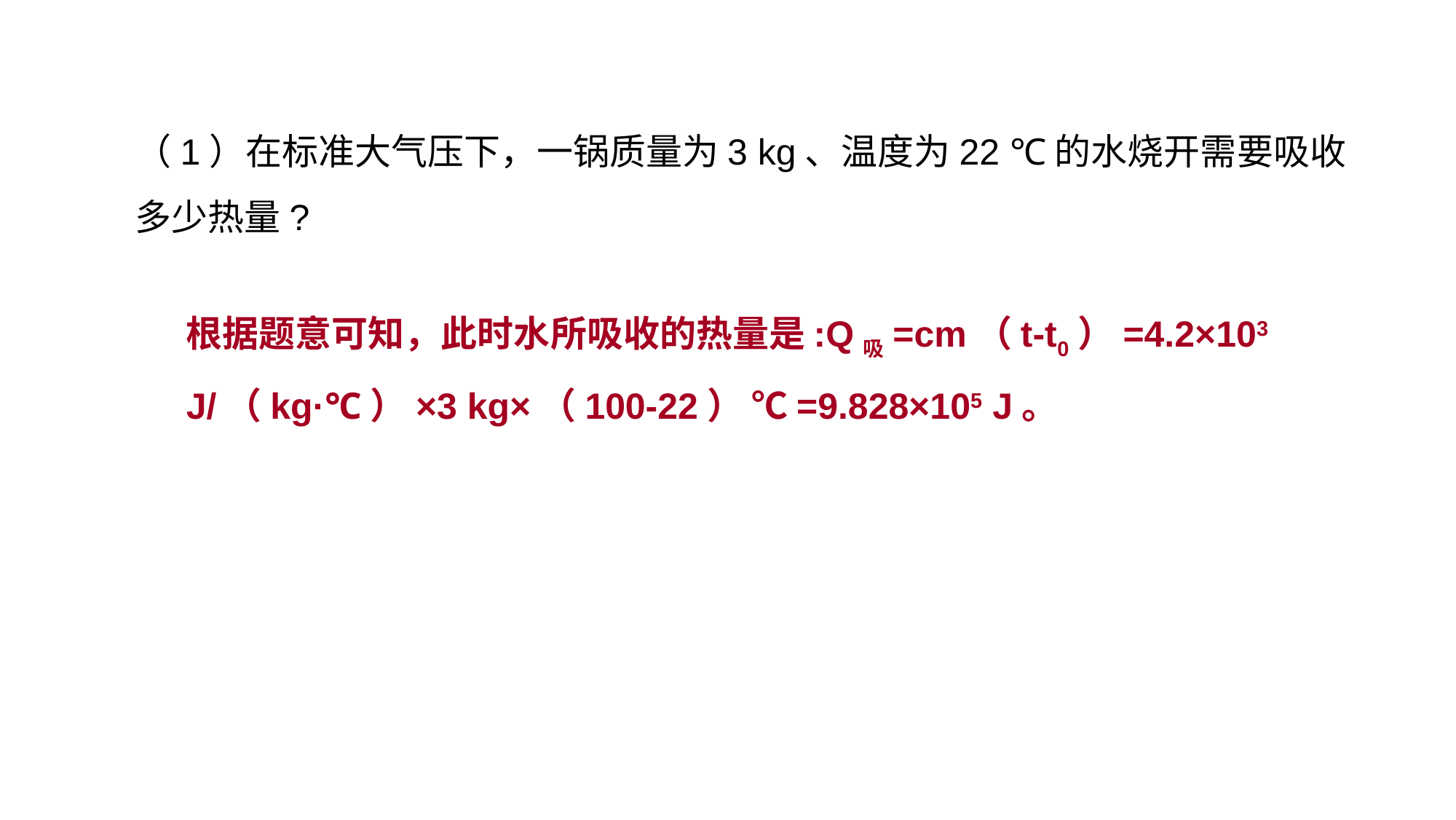

（1）在标准大气压下，一锅质量为3 kg、温度为22 ℃的水烧开需要吸收多少热量?
重难突破 能力提升
根据题意可知，此时水所吸收的热量是:Q吸=cm（t-t0）=4.2×103 J/（kg·℃）×3 kg×（100-22） ℃=9.828×105 J。